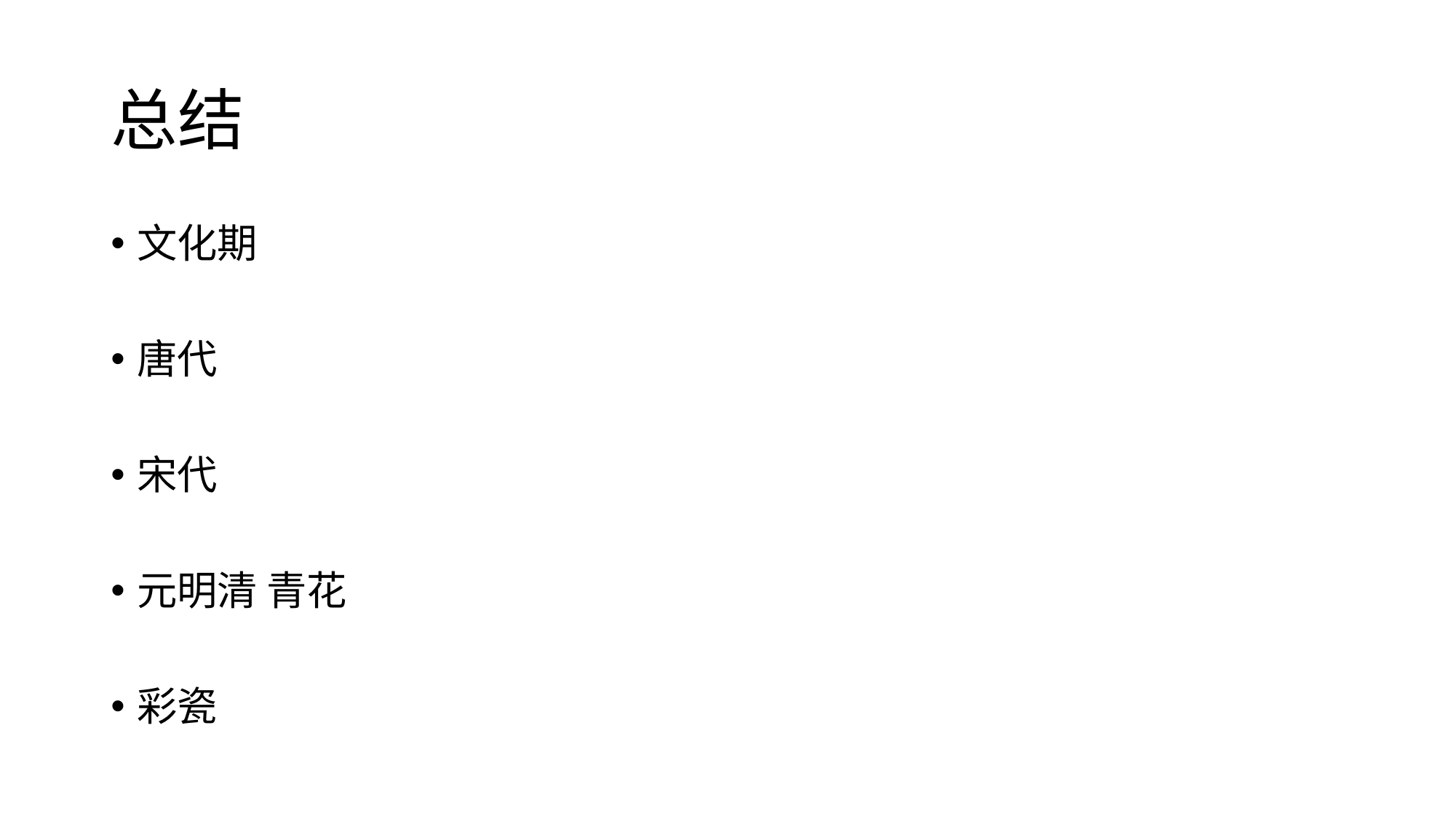

# 总结
文化期

唐代

宋代

元明清 青花

彩瓷